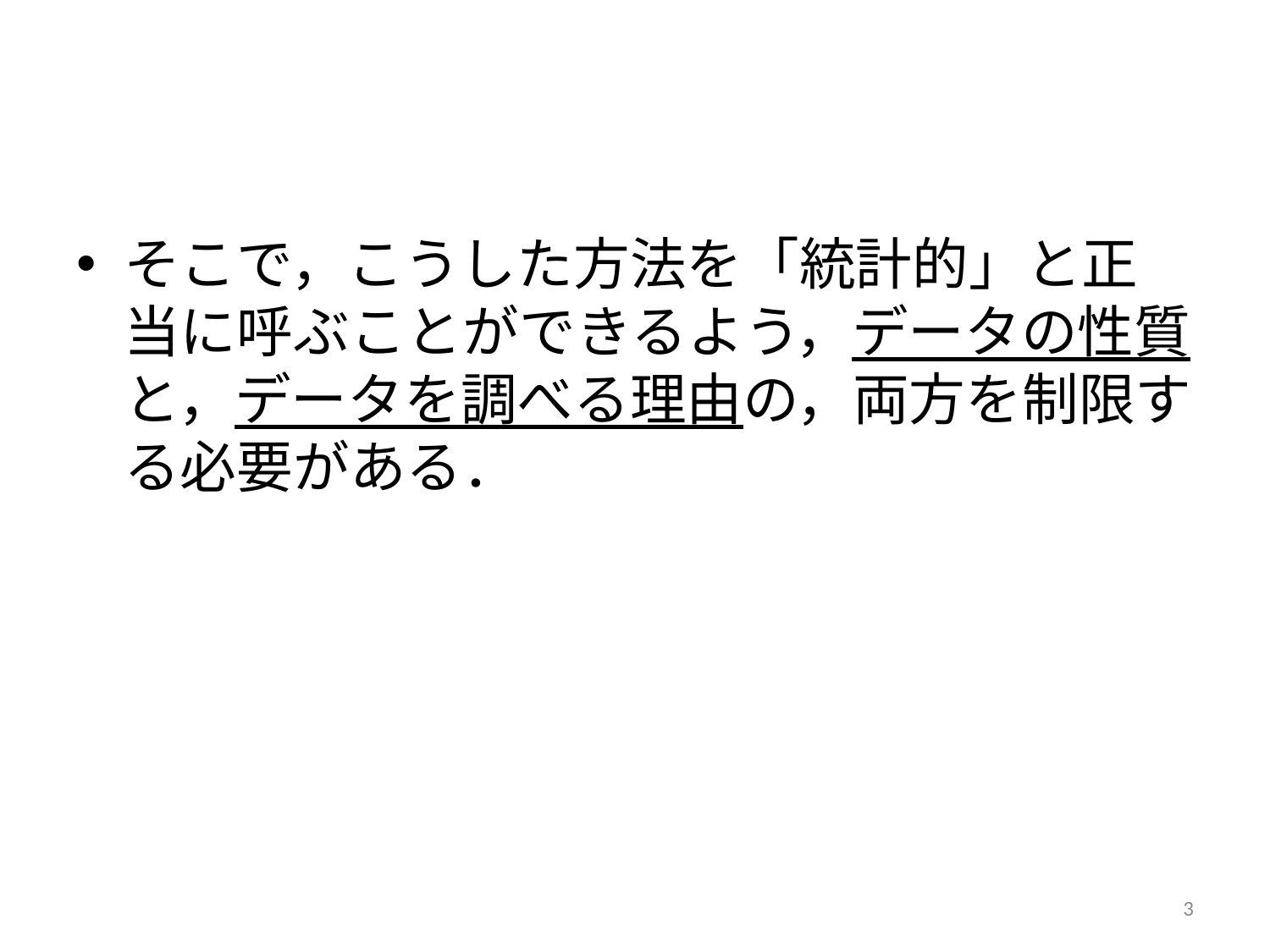

#
そこで，こうした方法を「統計的」と正当に呼ぶことができるよう，データの性質と，データを調べる理由の，両方を制限する必要がある．
3